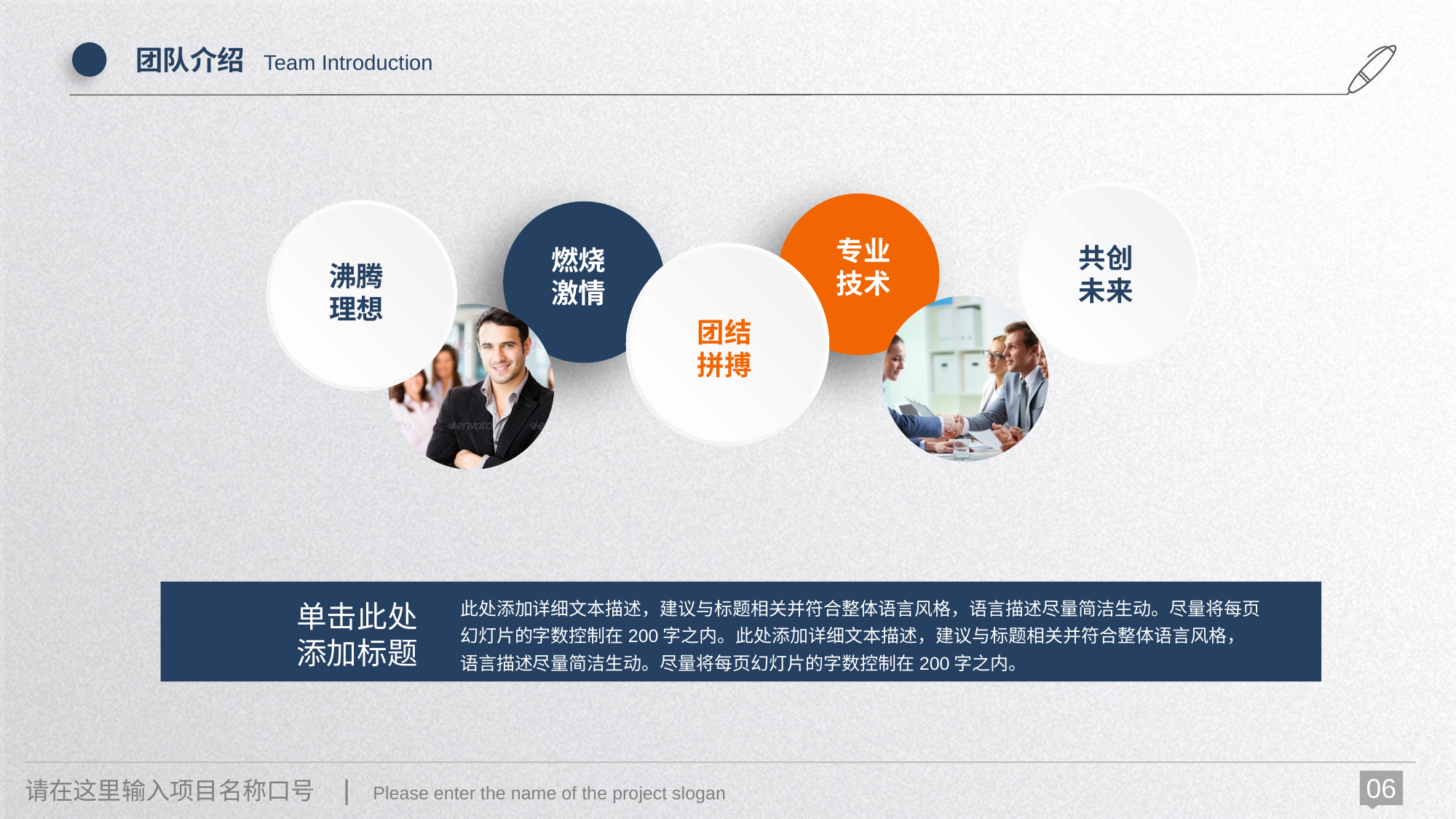

团队介绍  Team Introduction

专业
技术
共创
未来
燃烧
激情

沸腾
理想

团结拼搏

此处添加详细文本描述，建议与标题相关并符合整体语言风格，语言描述尽量简洁生动。尽量将每页幻灯片的字数控制在200字之内。此处添加详细文本描述，建议与标题相关并符合整体语言风格，语言描述尽量简洁生动。尽量将每页幻灯片的字数控制在200字之内。
单击此处
添加标题
请在这里输入项目名称口号    |   Please enter the name of the project slogan
06